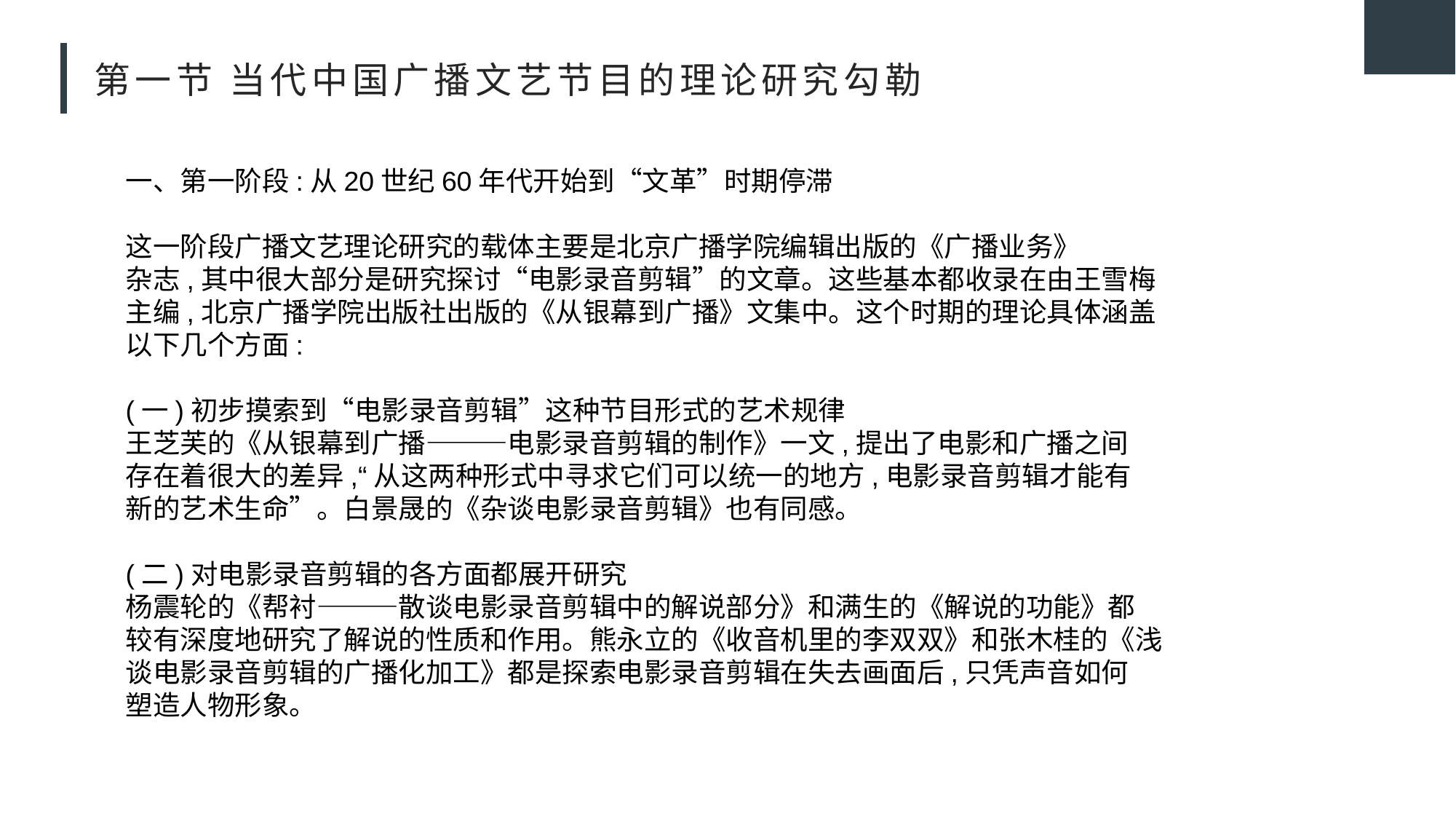

# 第一节 当代中国广播文艺节目的理论研究勾勒
一、第一阶段:从20世纪60年代开始到“文革”时期停滞

这一阶段广播文艺理论研究的载体主要是北京广播学院编辑出版的《广播业务》
杂志,其中很大部分是研究探讨“电影录音剪辑”的文章。这些基本都收录在由王雪梅
主编,北京广播学院出版社出版的《从银幕到广播》文集中。这个时期的理论具体涵盖
以下几个方面:

(一)初步摸索到“电影录音剪辑”这种节目形式的艺术规律
王芝芙的《从银幕到广播———电影录音剪辑的制作》一文,提出了电影和广播之间
存在着很大的差异,“从这两种形式中寻求它们可以统一的地方,电影录音剪辑才能有
新的艺术生命”。白景晟的《杂谈电影录音剪辑》也有同感。

(二)对电影录音剪辑的各方面都展开研究
杨震轮的《帮衬———散谈电影录音剪辑中的解说部分》和满生的《解说的功能》都
较有深度地研究了解说的性质和作用。熊永立的《收音机里的李双双》和张木桂的《浅
谈电影录音剪辑的广播化加工》都是探索电影录音剪辑在失去画面后,只凭声音如何
塑造人物形象。